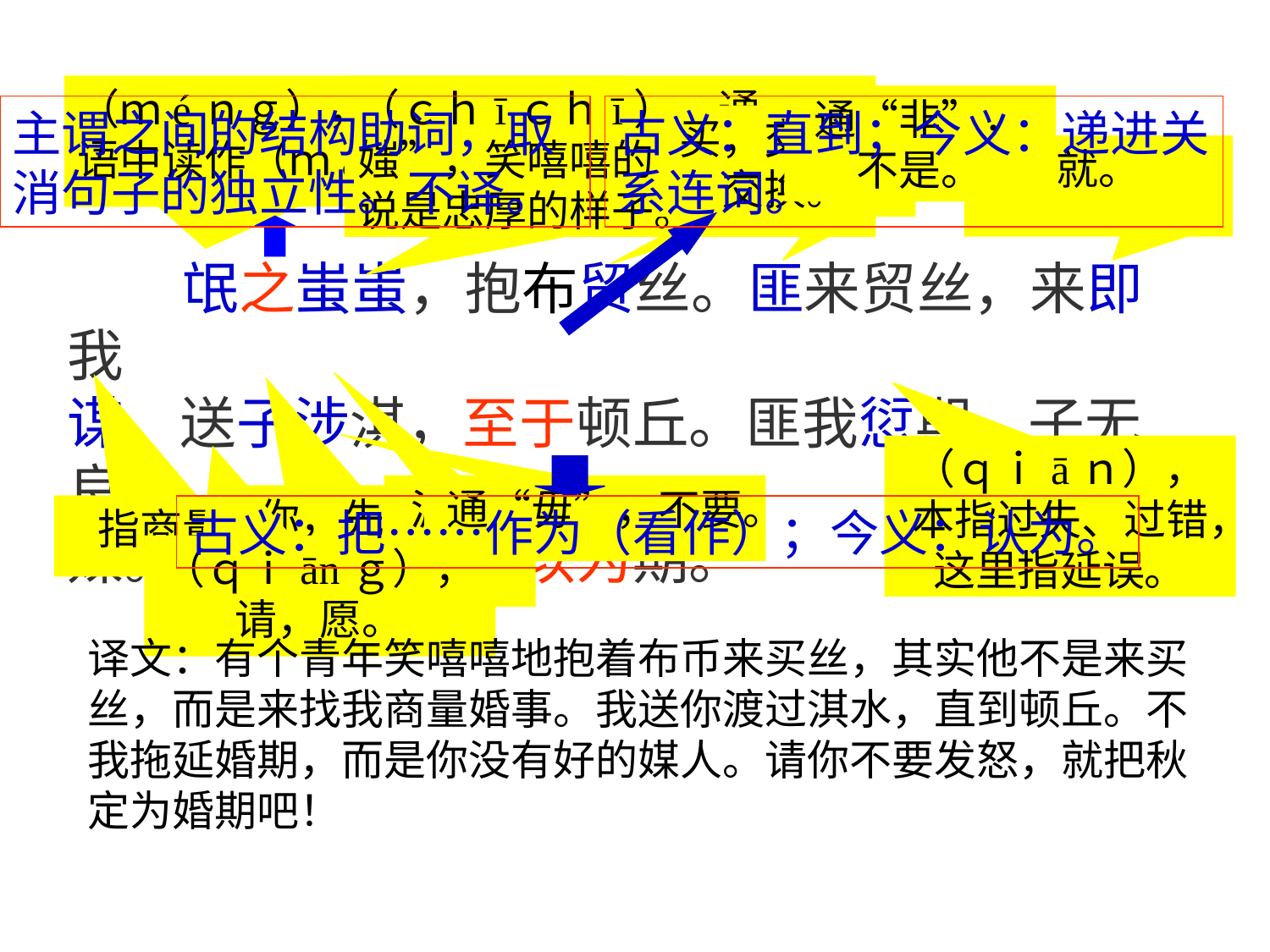

（ｍéｎｇ），民。现代汉语中读作（ｍánｇ），流氓。
（ｃｈīｃｈī），通“媸媸”，笑嘻嘻的样子；一说是忠厚的样子。
通“非”，不是。
主谓之间的结构助词，取消句子的独立性。不译。
古义：直到；今义：递进关系连词。
买，交易，交换。
就。

        氓之蚩蚩，抱布贸丝。匪来贸丝，来即我
谋。送子涉淇，至于顿丘。匪我愆期，子无良
媒。将子无怒，秋以为期。

（ｑｉāｎ），本指过失、过错，这里指延误。

渡过。
通“毋”，不要。
你，先秦时表尊称。
指商量婚事。
古义：把……作为（看作）；今义：认为。
（ｑｉānｇ），请，愿。
译文：有个青年笑嘻嘻地抱着布币来买丝，其实他不是来买
丝，而是来找我商量婚事。我送你渡过淇水，直到顿丘。不
我拖延婚期，而是你没有好的媒人。请你不要发怒，就把秋
定为婚期吧！